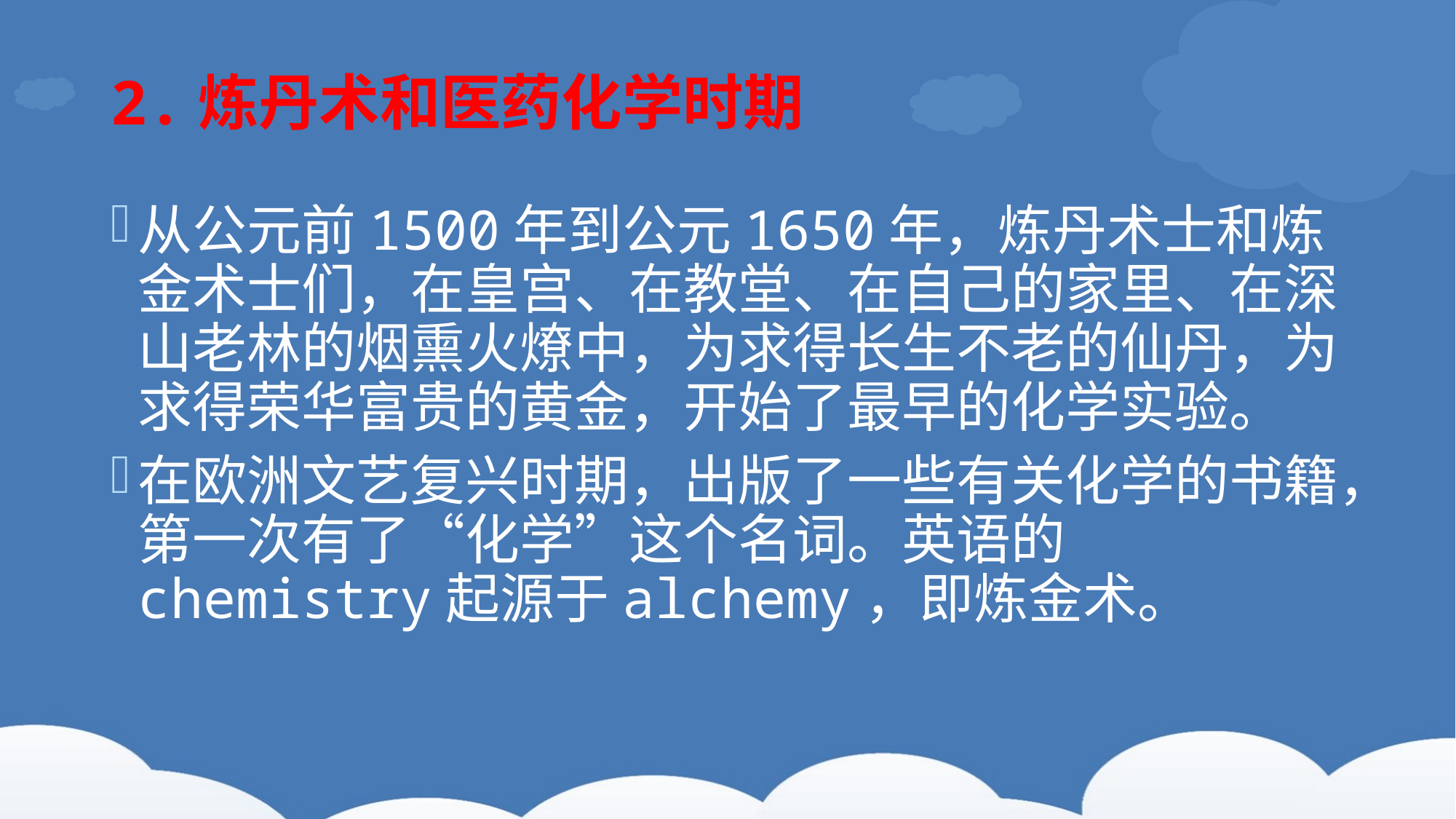

# 2.炼丹术和医药化学时期
从公元前1500年到公元1650年，炼丹术士和炼金术士们，在皇宫、在教堂、在自己的家里、在深山老林的烟熏火燎中，为求得长生不老的仙丹，为求得荣华富贵的黄金，开始了最早的化学实验。
在欧洲文艺复兴时期，出版了一些有关化学的书籍，第一次有了“化学”这个名词。英语的chemistry起源于alchemy，即炼金术。